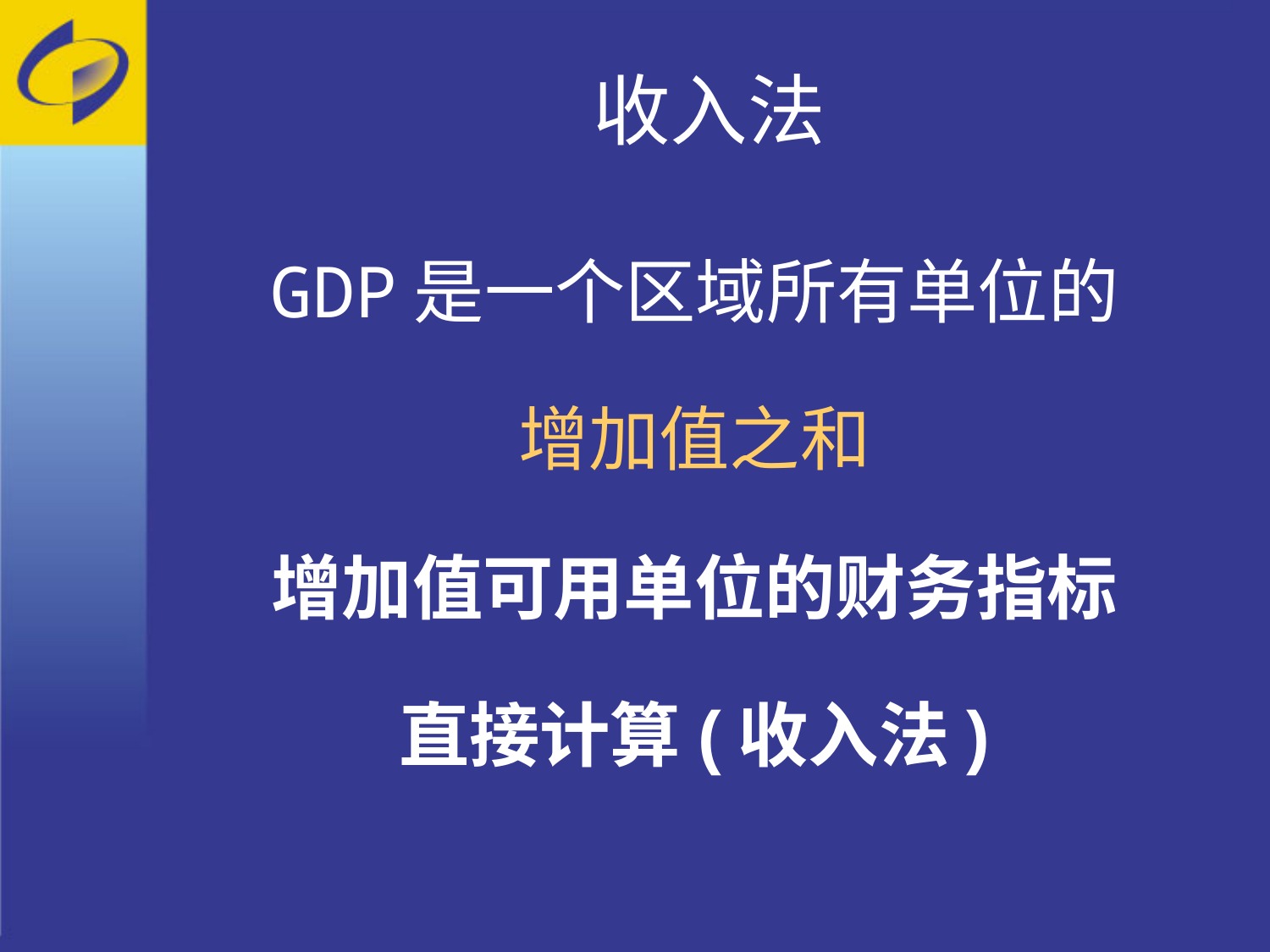

收入法
GDP是一个区域所有单位的
增加值之和
增加值可用单位的财务指标
直接计算(收入法)